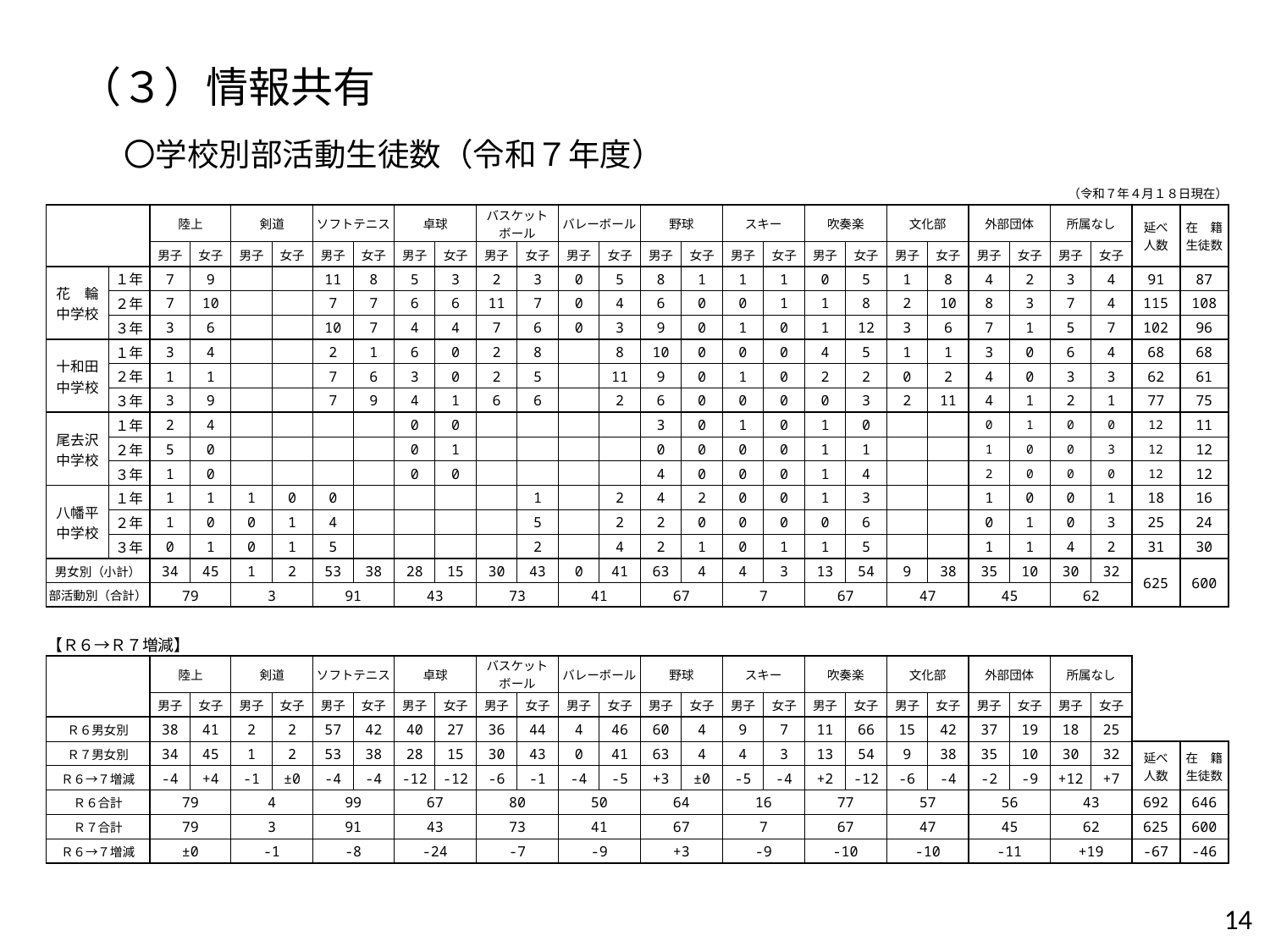

（３）情報共有
〇学校別部活動生徒数（令和７年度）
|  |  |  |  |  |  |  |  |  |  |  |  |  |  |  |  |  |  |  |  |  |  | （令和７年４月１８日現在） |  |  |  |  |  |
| --- | --- | --- | --- | --- | --- | --- | --- | --- | --- | --- | --- | --- | --- | --- | --- | --- | --- | --- | --- | --- | --- | --- | --- | --- | --- | --- | --- |
|  |  | 陸上 |  | 剣道 |  | ソフトテニス |  | 卓球 |  | バスケットボール |  | バレーボール |  | 野球 |  | スキー |  | 吹奏楽 |  | 文化部 |  | 外部団体 |  | 所属なし |  | 延べ 人数 | 在　籍 生徒数 |
|  |  | 男子 | 女子 | 男子 | 女子 | 男子 | 女子 | 男子 | 女子 | 男子 | 女子 | 男子 | 女子 | 男子 | 女子 | 男子 | 女子 | 男子 | 女子 | 男子 | 女子 | 男子 | 女子 | 男子 | 女子 |  |  |
| 花　輪 中学校 | １年 | 7 | 9 |  |  | 11 | 8 | 5 | 3 | 2 | 3 | 0 | 5 | 8 | 1 | 1 | 1 | 0 | 5 | 1 | 8 | 4 | 2 | 3 | 4 | 91 | 87 |
|  | ２年 | 7 | 10 |  |  | 7 | 7 | 6 | 6 | 11 | 7 | 0 | 4 | 6 | 0 | 0 | 1 | 1 | 8 | 2 | 10 | 8 | 3 | 7 | 4 | 115 | 108 |
|  | ３年 | 3 | 6 |  |  | 10 | 7 | 4 | 4 | 7 | 6 | 0 | 3 | 9 | 0 | 1 | 0 | 1 | 12 | 3 | 6 | 7 | 1 | 5 | 7 | 102 | 96 |
| 十和田 中学校 | １年 | 3 | 4 |  |  | 2 | 1 | 6 | 0 | 2 | 8 |  | 8 | 10 | 0 | 0 | 0 | 4 | 5 | 1 | 1 | 3 | 0 | 6 | 4 | 68 | 68 |
|  | ２年 | 1 | 1 |  |  | 7 | 6 | 3 | 0 | 2 | 5 |  | 11 | 9 | 0 | 1 | 0 | 2 | 2 | 0 | 2 | 4 | 0 | 3 | 3 | 62 | 61 |
|  | ３年 | 3 | 9 |  |  | 7 | 9 | 4 | 1 | 6 | 6 |  | 2 | 6 | 0 | 0 | 0 | 0 | 3 | 2 | 11 | 4 | 1 | 2 | 1 | 77 | 75 |
| 尾去沢 中学校 | １年 | 2 | 4 |  |  |  |  | 0 | 0 |  |  |  |  | 3 | 0 | 1 | 0 | 1 | 0 |  |  | 0 | 1 | 0 | 0 | 12 | 11 |
|  | ２年 | 5 | 0 |  |  |  |  | 0 | 1 |  |  |  |  | 0 | 0 | 0 | 0 | 1 | 1 |  |  | 1 | 0 | 0 | 3 | 12 | 12 |
|  | ３年 | 1 | 0 |  |  |  |  | 0 | 0 |  |  |  |  | 4 | 0 | 0 | 0 | 1 | 4 |  |  | 2 | 0 | 0 | 0 | 12 | 12 |
| 八幡平 中学校 | １年 | 1 | 1 | 1 | 0 | 0 |  |  |  |  | 1 |  | 2 | 4 | 2 | 0 | 0 | 1 | 3 |  |  | 1 | 0 | 0 | 1 | 18 | 16 |
|  | ２年 | 1 | 0 | 0 | 1 | 4 |  |  |  |  | 5 |  | 2 | 2 | 0 | 0 | 0 | 0 | 6 |  |  | 0 | 1 | 0 | 3 | 25 | 24 |
|  | ３年 | 0 | 1 | 0 | 1 | 5 |  |  |  |  | 2 |  | 4 | 2 | 1 | 0 | 1 | 1 | 5 |  |  | 1 | 1 | 4 | 2 | 31 | 30 |
| 男女別（小計） |  | 34 | 45 | 1 | 2 | 53 | 38 | 28 | 15 | 30 | 43 | 0 | 41 | 63 | 4 | 4 | 3 | 13 | 54 | 9 | 38 | 35 | 10 | 30 | 32 | 625 | 600 |
| 部活動別（合計） |  | 79 |  | 3 |  | 91 |  | 43 |  | 73 |  | 41 |  | 67 |  | 7 |  | 67 |  | 47 |  | 45 |  | 62 |  |  |  |
|  |  |  |  |  |  |  |  |  |  |  |  |  |  |  |  |  |  |  |  |  |  |  |  |  |  |  |  |
| 【Ｒ６→Ｒ７増減】 |  |  |  |  |  |  |  |  |  |  |  |  |  |  |  |  |  |  |  |  |  |  |  |  |  |  |  |
|  |  | 陸上 |  | 剣道 |  | ソフトテニス |  | 卓球 |  | バスケットボール |  | バレーボール |  | 野球 |  | スキー |  | 吹奏楽 |  | 文化部 |  | 外部団体 |  | 所属なし |  |  |  |
|  |  | 男子 | 女子 | 男子 | 女子 | 男子 | 女子 | 男子 | 女子 | 男子 | 女子 | 男子 | 女子 | 男子 | 女子 | 男子 | 女子 | 男子 | 女子 | 男子 | 女子 | 男子 | 女子 | 男子 | 女子 |  |  |
| Ｒ６男女別 |  | 38 | 41 | 2 | 2 | 57 | 42 | 40 | 27 | 36 | 44 | 4 | 46 | 60 | 4 | 9 | 7 | 11 | 66 | 15 | 42 | 37 | 19 | 18 | 25 |  |  |
| Ｒ７男女別 |  | 34 | 45 | 1 | 2 | 53 | 38 | 28 | 15 | 30 | 43 | 0 | 41 | 63 | 4 | 4 | 3 | 13 | 54 | 9 | 38 | 35 | 10 | 30 | 32 | 延べ 人数 | 在　籍 生徒数 |
| Ｒ６→７増減 |  | -4 | +4 | -1 | ±0 | -4 | -4 | -12 | -12 | -6 | -1 | -4 | -5 | +3 | ±0 | -5 | -4 | +2 | -12 | -6 | -4 | -2 | -9 | +12 | +7 |  |  |
| Ｒ６合計 |  | 79 |  | 4 |  | 99 |  | 67 |  | 80 |  | 50 |  | 64 |  | 16 |  | 77 |  | 57 |  | 56 |  | 43 |  | 692 | 646 |
| Ｒ７合計 |  | 79 |  | 3 |  | 91 |  | 43 |  | 73 |  | 41 |  | 67 |  | 7 |  | 67 |  | 47 |  | 45 |  | 62 |  | 625 | 600 |
| Ｒ６→７増減 |  | ±0 |  | -1 |  | -8 |  | -24 |  | -7 |  | -9 |  | +3 |  | -9 |  | -10 |  | -10 |  | -11 |  | +19 |  | -67 | -46 |
14